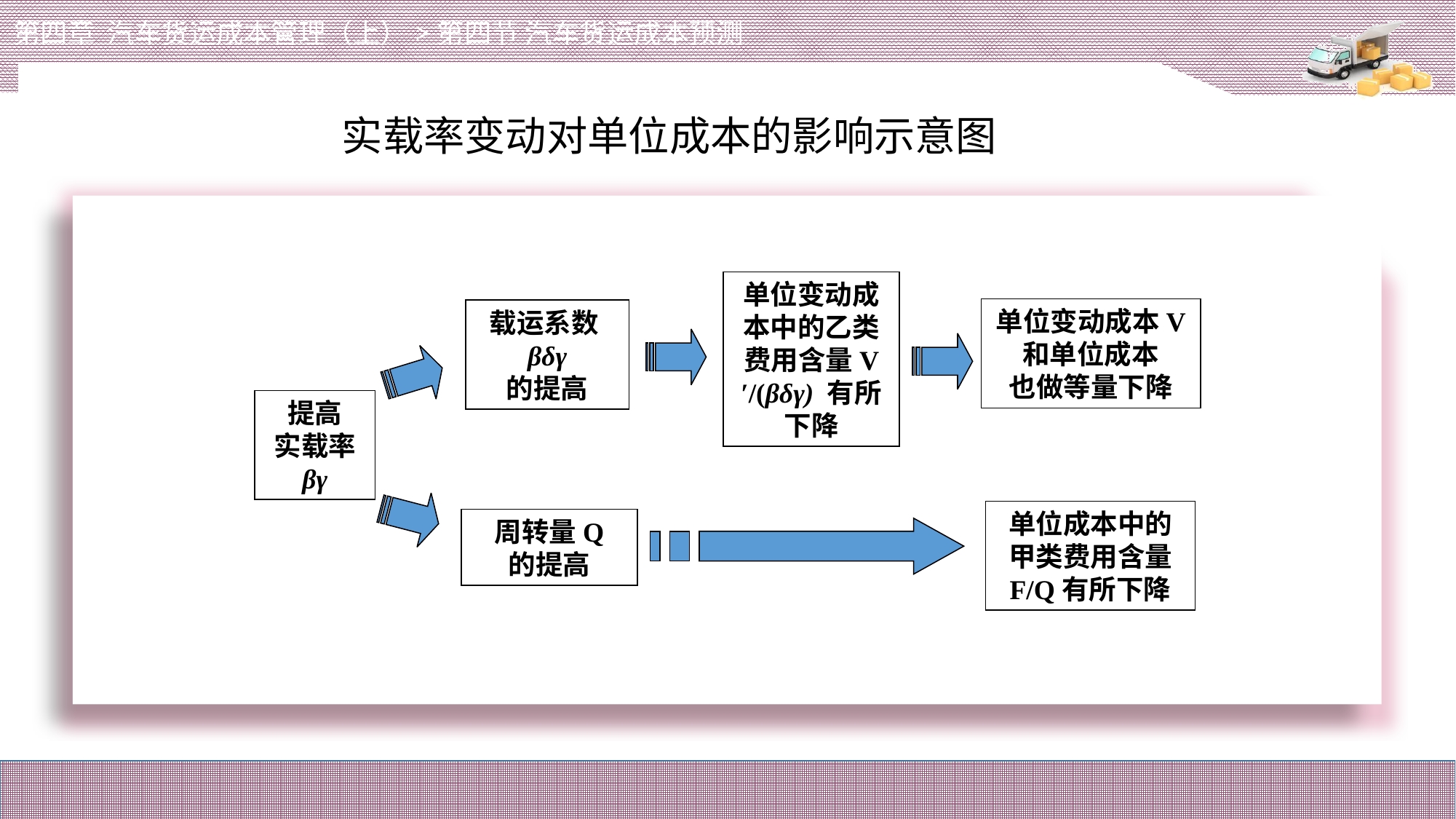

第四章  汽车货运成本管理（上）>第四节 汽车货运成本预测
实载率变动对单位成本的影响示意图
单位变动成本中的乙类费用含量V′/(βδγ) 有所下降
单位变动成本V
和单位成本
也做等量下降
载运系数βδγ
的提高

提高
实载率
βγ

单位成本中的
甲类费用含量
F/Q有所下降
周转量Q
的提高